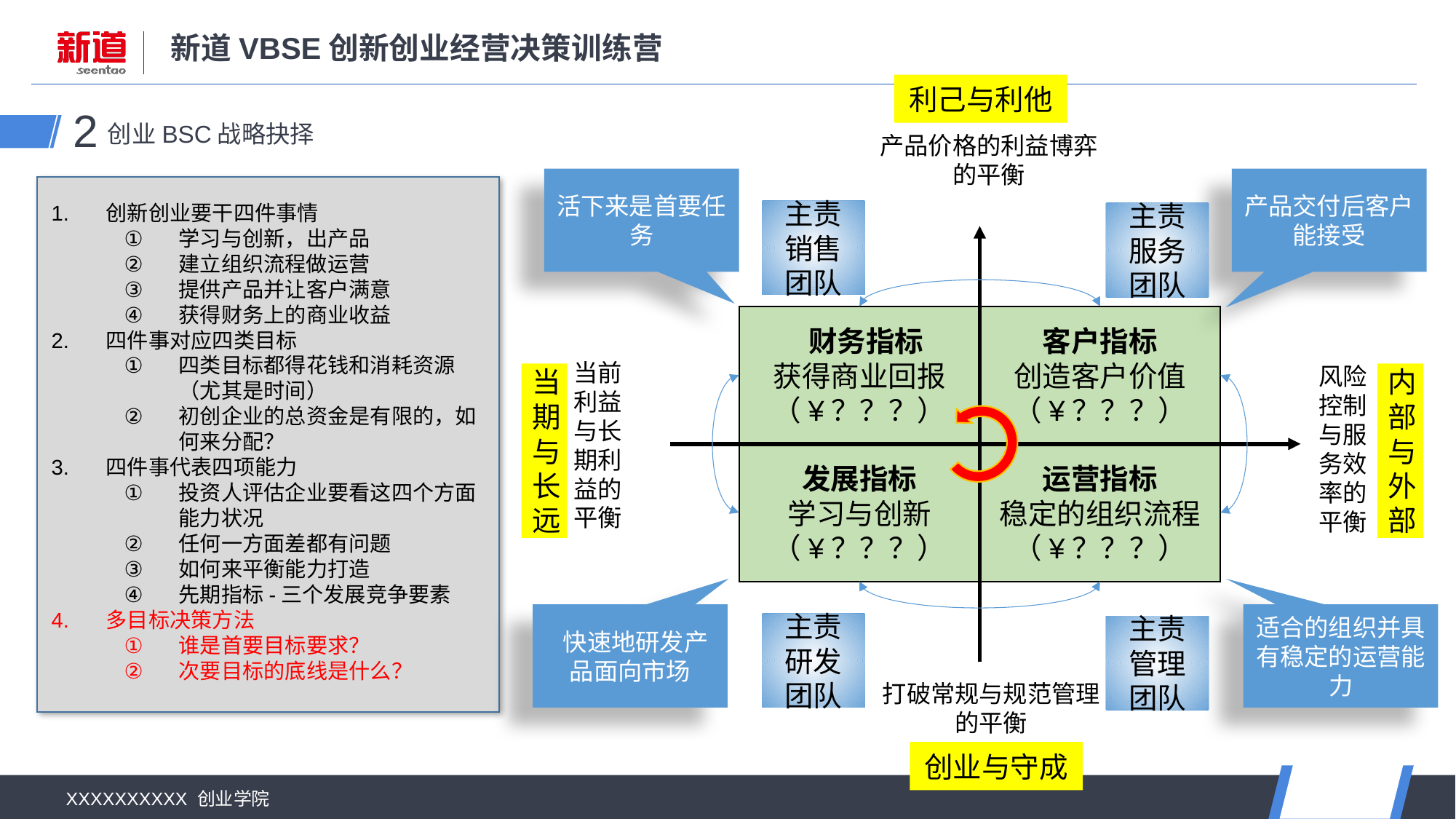

利己与利他
产品价格的利益博弈的平衡
当前利益与长期利益的平衡
当期与长远
风险控制与服务效率的平衡
内部与外部
打破常规与规范管理的平衡
创业与守成
主责
销售团队
主责
服务团队
主责
研发团队
主责
管理团队
创业BSC战略抉择
2
活下来是首要任务
产品交付后客户能接受
 快速地研发产品面向市场
适合的组织并具有稳定的运营能力
创新创业要干四件事情
学习与创新，出产品
建立组织流程做运营
提供产品并让客户满意
获得财务上的商业收益
四件事对应四类目标
四类目标都得花钱和消耗资源（尤其是时间）
初创企业的总资金是有限的，如何来分配？
四件事代表四项能力
投资人评估企业要看这四个方面能力状况
任何一方面差都有问题
如何来平衡能力打造
先期指标-三个发展竞争要素
多目标决策方法
谁是首要目标要求？
次要目标的底线是什么？

 财务指标
获得商业回报
（¥？？？）
客户指标
创造客户价值（¥？？？）

发展指标
学习与创新（¥？？？）
运营指标
稳定的组织流程（¥？？？）